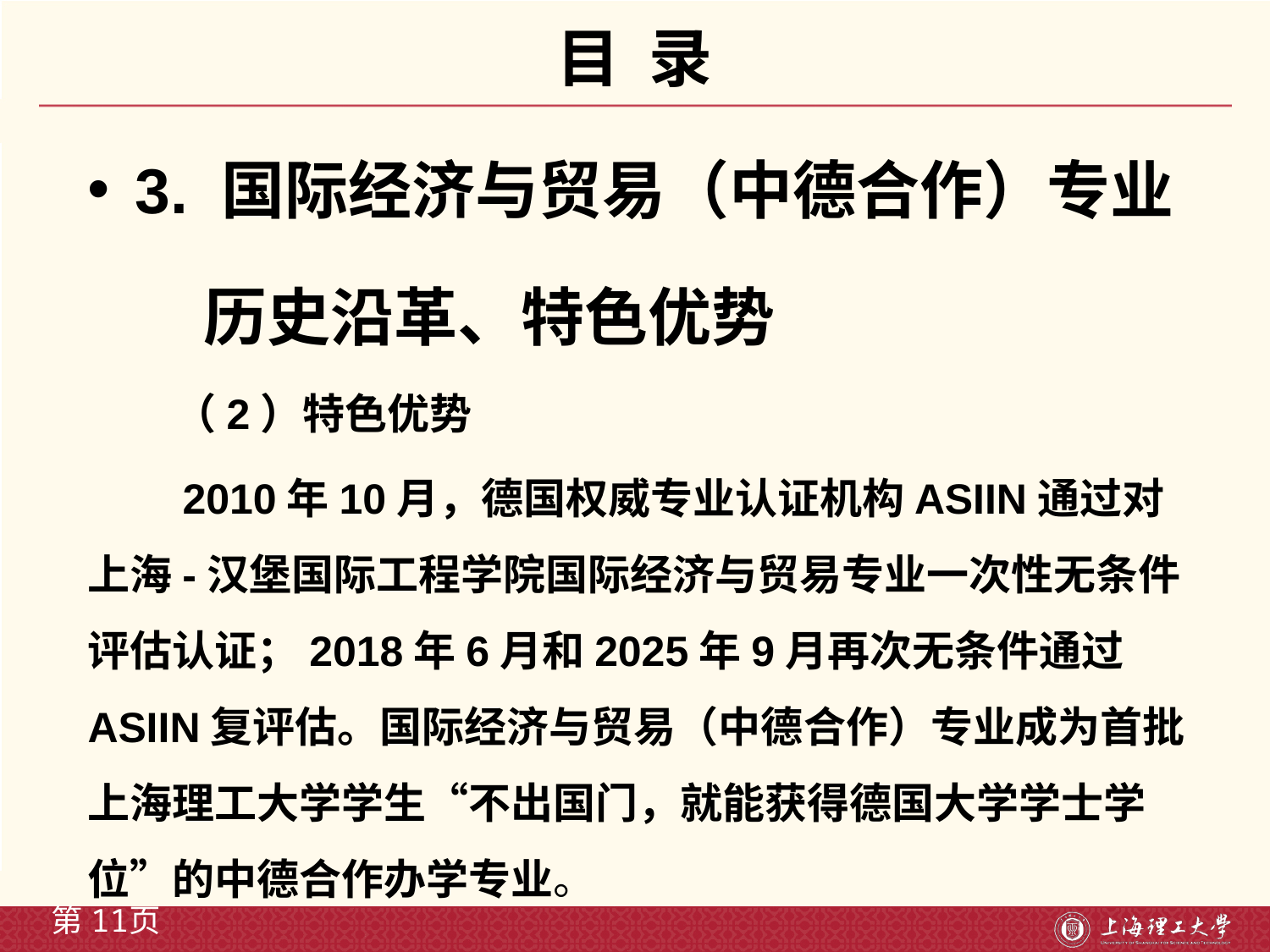

# 目  录
3. 国际经济与贸易（中德合作）专业
       历史沿革、特色优势
        （2）特色优势
        2010年10月，德国权威专业认证机构ASIIN通过对上海-汉堡国际工程学院国际经济与贸易专业一次性无条件评估认证；2018年6月和2025年9月再次无条件通过ASIIN复评估。国际经济与贸易（中德合作）专业成为首批上海理工大学学生“不出国门，就能获得德国大学学士学位”的中德合作办学专业。

第11页